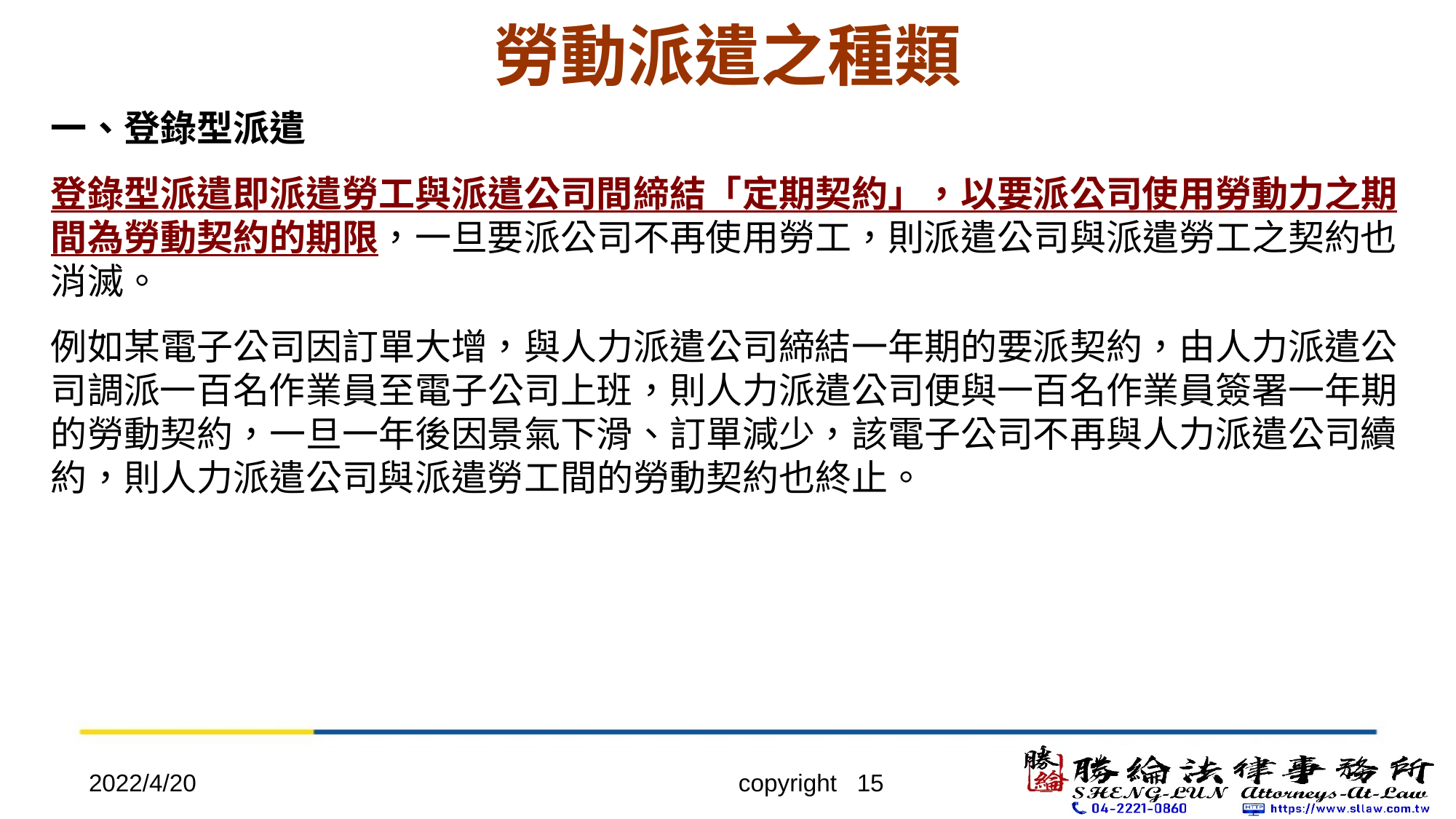

# 勞動派遣之種類
一、登錄型派遣

登錄型派遣即派遣勞工與派遣公司間締結「定期契約」，以要派公司使用勞動力之期間為勞動契約的期限，一旦要派公司不再使用勞工，則派遣公司與派遣勞工之契約也消滅。

例如某電子公司因訂單大增，與人力派遣公司締結一年期的要派契約，由人力派遣公司調派一百名作業員至電子公司上班，則人力派遣公司便與一百名作業員簽署一年期的勞動契約，一旦一年後因景氣下滑、訂單減少，該電子公司不再與人力派遣公司續約，則人力派遣公司與派遣勞工間的勞動契約也終止。
2022/4/20
copyright   15